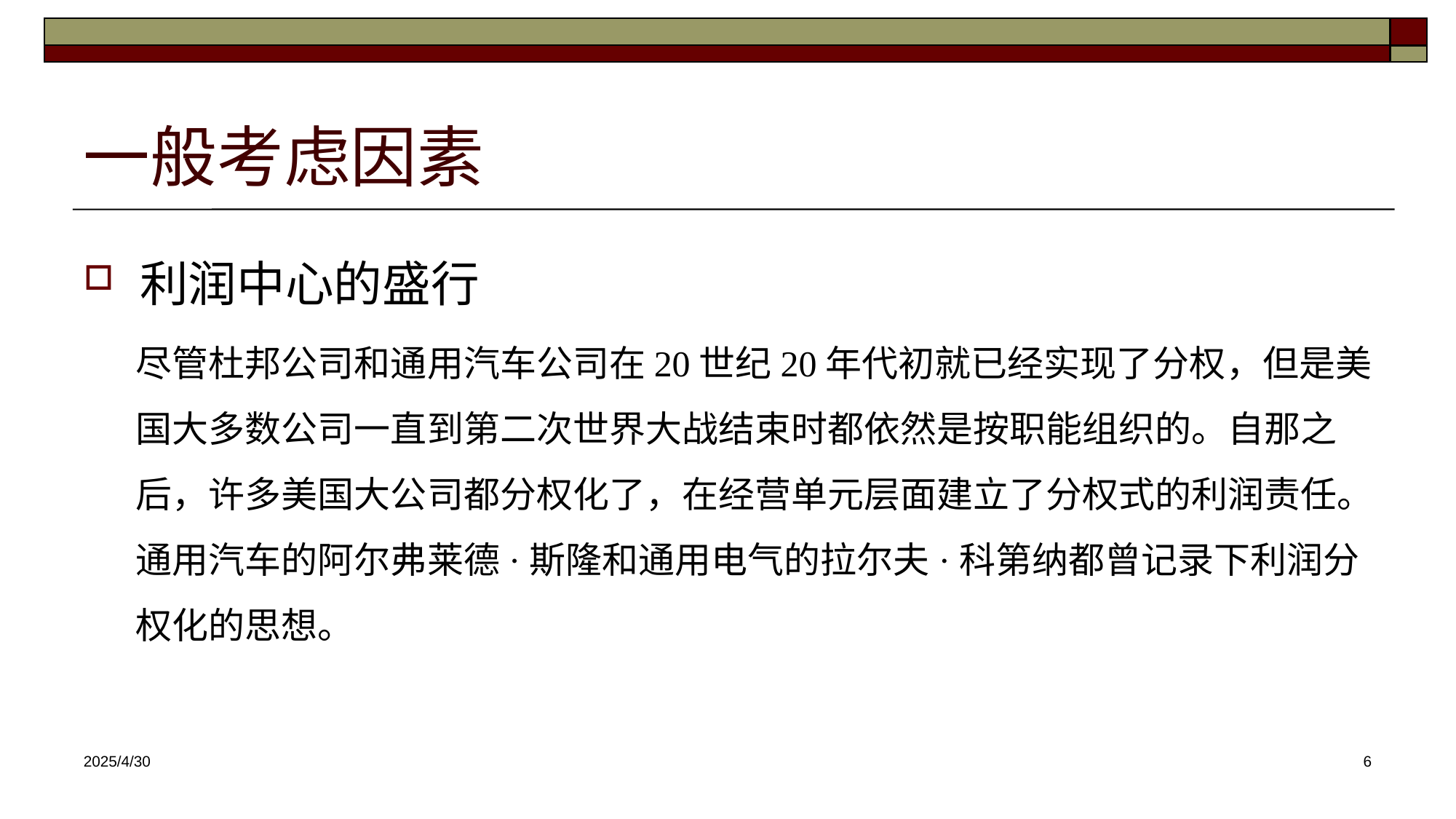

# 一般考虑因素
利润中心的盛行
尽管杜邦公司和通用汽车公司在20世纪20年代初就已经实现了分权，但是美国大多数公司一直到第二次世界大战结束时都依然是按职能组织的。自那之后，许多美国大公司都分权化了，在经营单元层面建立了分权式的利润责任。通用汽车的阿尔弗莱德·斯隆和通用电气的拉尔夫·科第纳都曾记录下利润分权化的思想。

2025/4/30
6